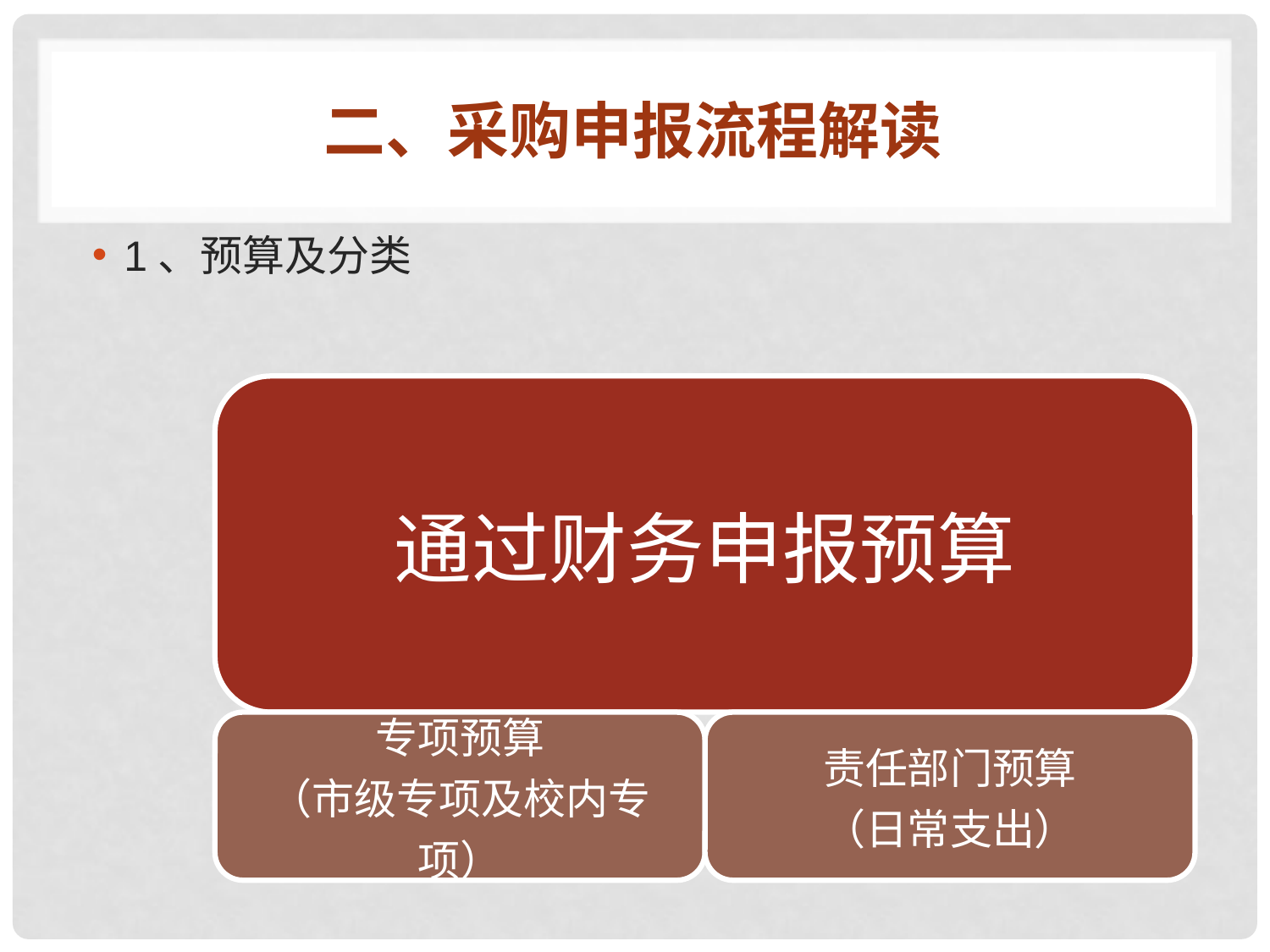

# 二、采购申报流程解读
1、预算及分类
通过财务申报预算
专项预算
（市级专项及校内专项）
责任部门预算
（日常支出）